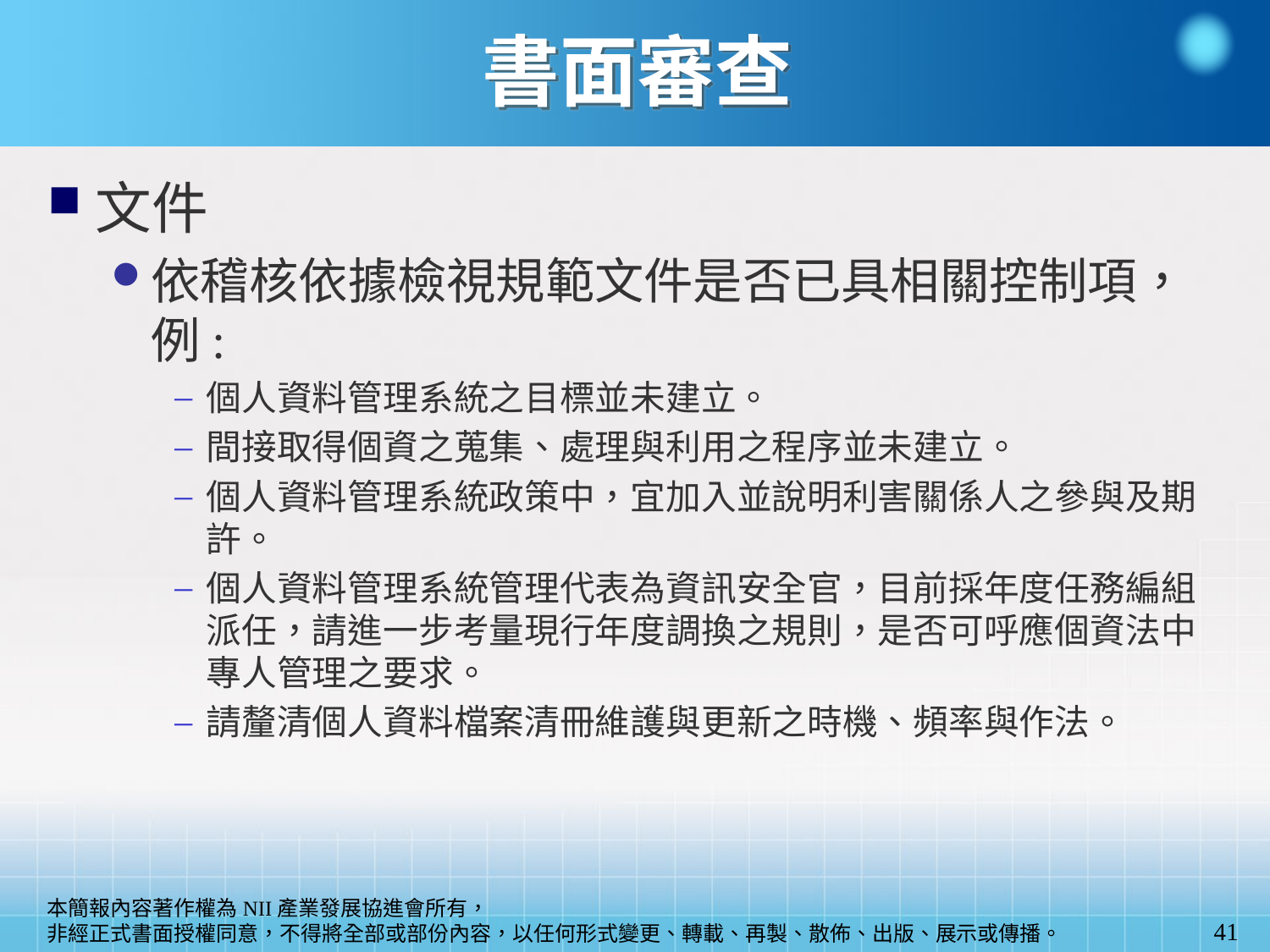

書面審查
文件
依稽核依據檢視規範文件是否已具相關控制項，例:
個人資料管理系統之目標並未建立。
間接取得個資之蒐集、處理與利用之程序並未建立。
個人資料管理系統政策中，宜加入並說明利害關係人之參與及期許。
個人資料管理系統管理代表為資訊安全官，目前採年度任務編組派任，請進一步考量現行年度調換之規則，是否可呼應個資法中專人管理之要求。
請釐清個人資料檔案清冊維護與更新之時機、頻率與作法。
41